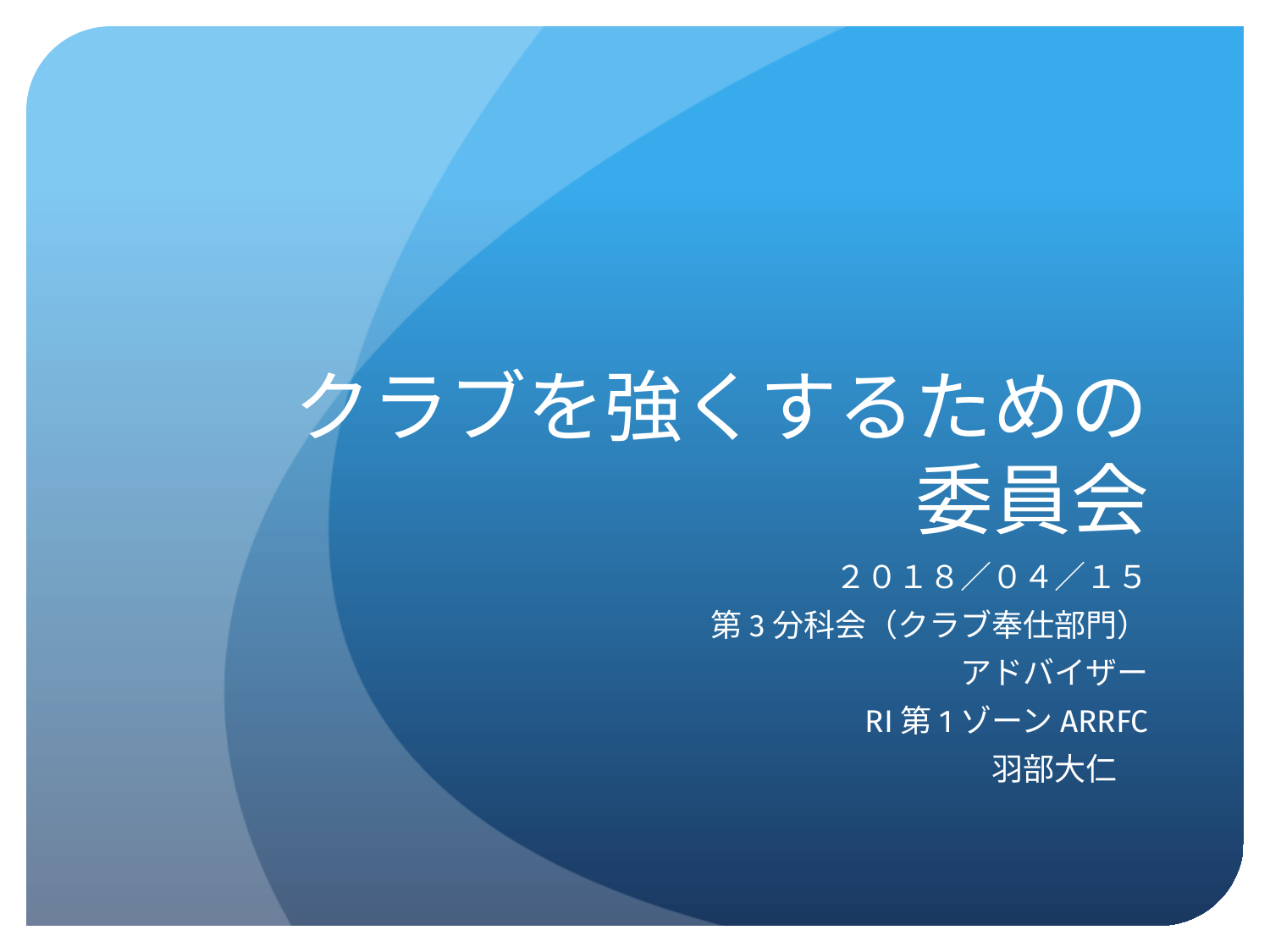

# クラブを強くするための 委員会
２０１８／０４／１５
第3分科会（クラブ奉仕部門）
アドバイザー
RI第1ゾーンARRFC
羽部大仁